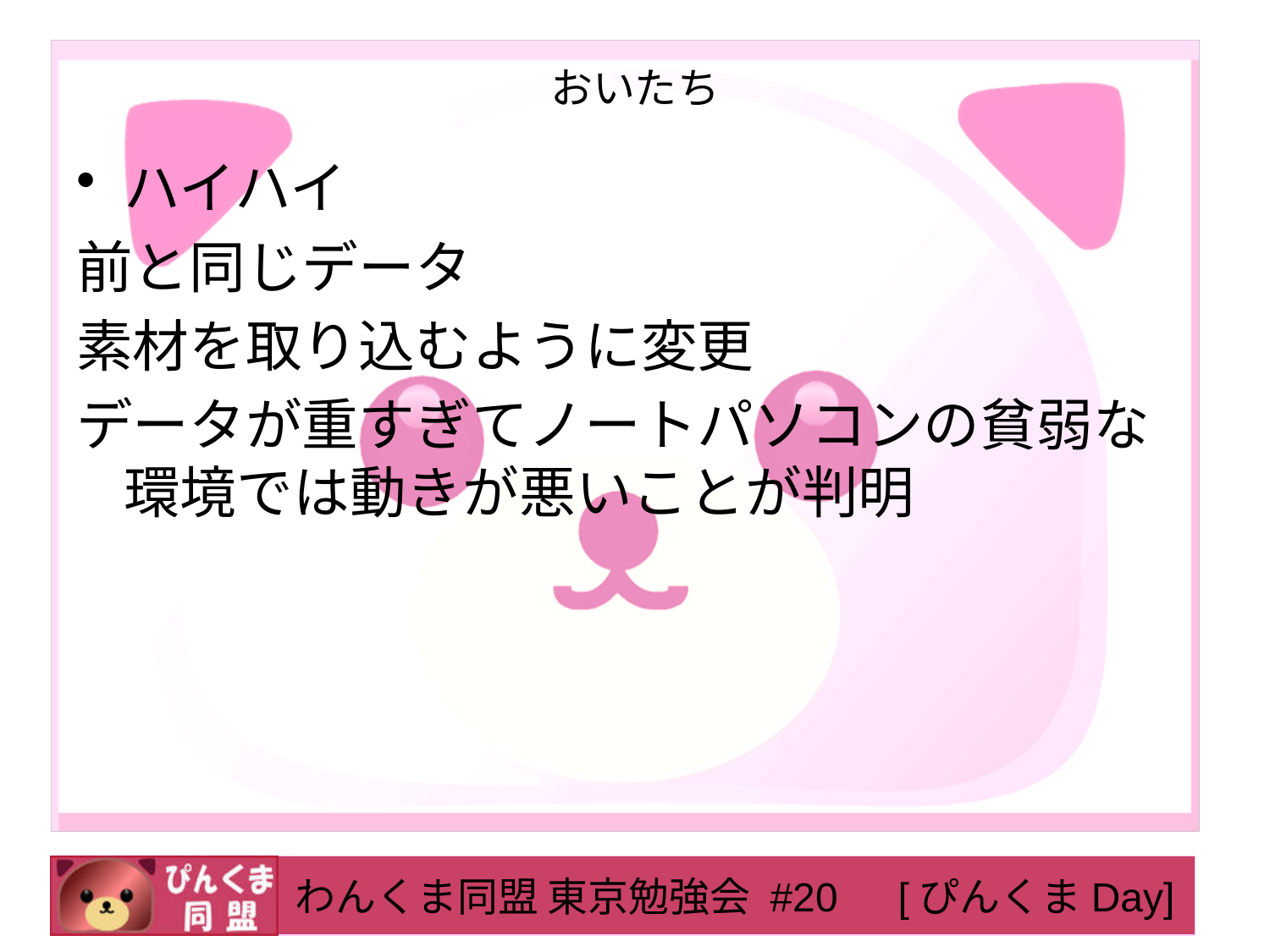

# おいたち
ハイハイ
前と同じデータ
素材を取り込むように変更
データが重すぎてノートパソコンの貧弱な環境では動きが悪いことが判明